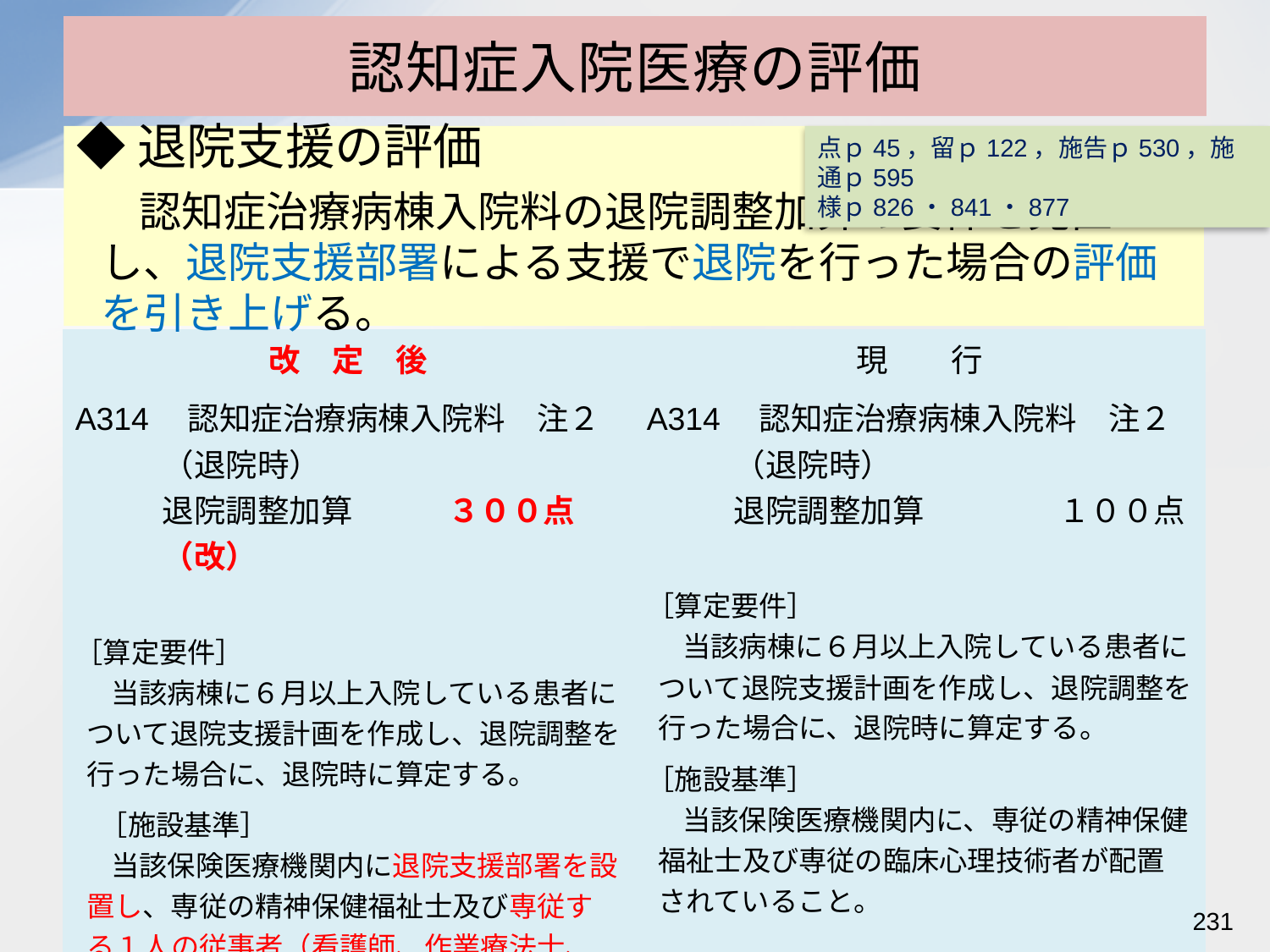

# 認知症入院医療の評価
◆退院支援の評価
認知症治療病棟入院料の退院調整加算の要件を見直し、退院支援部署による支援で退院を行った場合の評価を引き上げる。
点ｐ45，留ｐ122，施告ｐ530，施通ｐ595
様ｐ826・841・877
| 改　定　後 | 現　　行 |
| --- | --- |
| A314　認知症治療病棟入院料　注２ （退院時） 退院調整加算　　　３００点（改） ［算定要件］ 当該病棟に６月以上入院している患者について退院支援計画を作成し、退院調整を行った場合に、退院時に算定する。 ［施設基準］ 当該保険医療機関内に退院支援部署を設置し、専従の精神保健福祉士及び専従する１人の従事者（看護師、作業療法士、精神保健福祉士、社会福祉士又は臨床心理技術者のいずれか）が配置されていること。 | A314　認知症治療病棟入院料　注２ （退院時） 退院調整加算　　　　 １００点 ［算定要件］ 当該病棟に６月以上入院している患者について退院支援計画を作成し、退院調整を行った場合に、退院時に算定する。 ［施設基準］ 当該保険医療機関内に、専従の精神保健福祉士及び専従の臨床心理技術者が配置されていること。 |
231